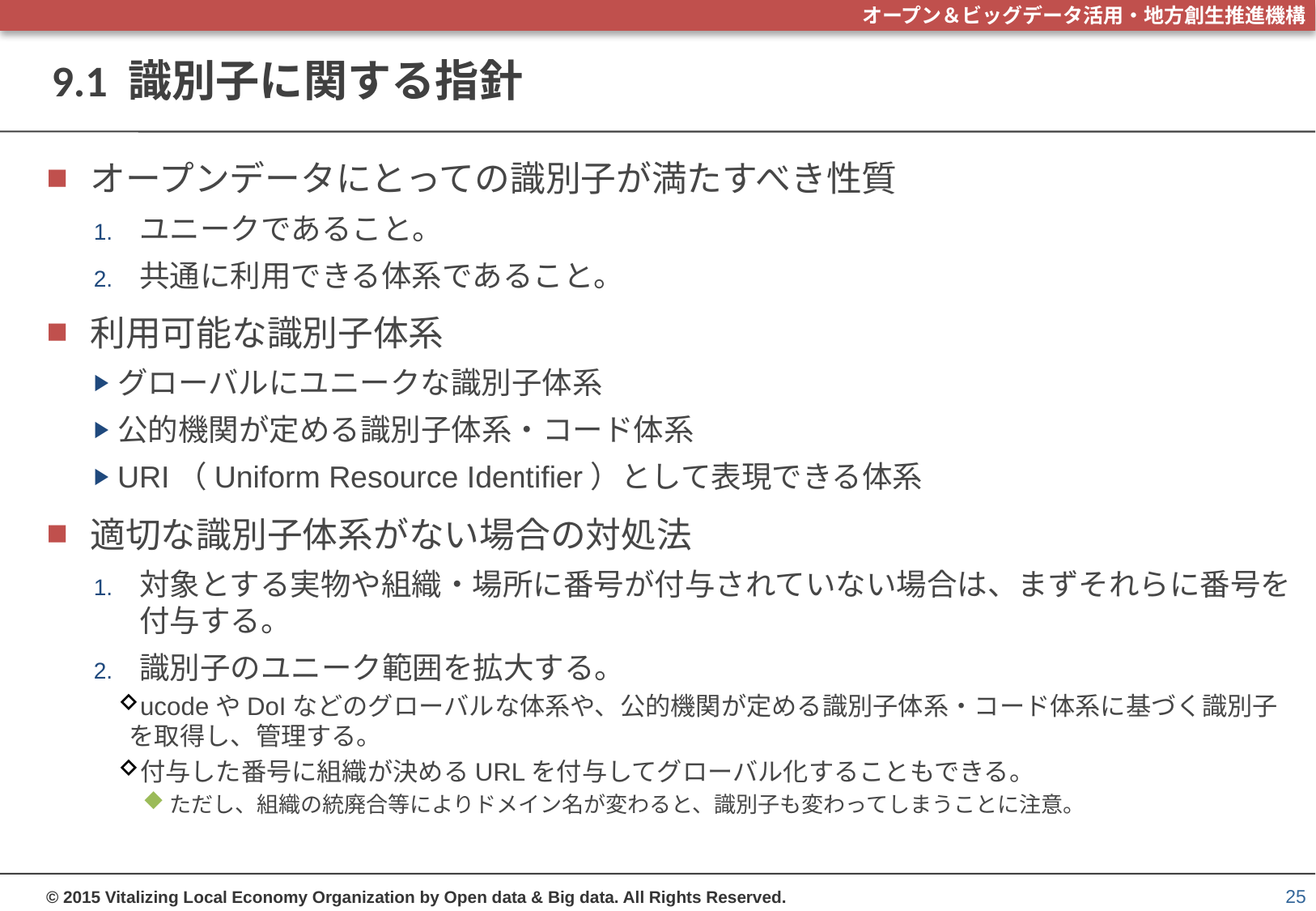

# 9.1 識別子に関する指針
オープンデータにとっての識別子が満たすべき性質
ユニークであること。
共通に利用できる体系であること。
利用可能な識別子体系
グローバルにユニークな識別子体系
公的機関が定める識別子体系・コード体系
URI（Uniform Resource Identifier）として表現できる体系
適切な識別子体系がない場合の対処法
対象とする実物や組織・場所に番号が付与されていない場合は、まずそれらに番号を付与する。
識別子のユニーク範囲を拡大する。
ucodeやDoIなどのグローバルな体系や、公的機関が定める識別子体系・コード体系に基づく識別子を取得し、管理する。
付与した番号に組織が決めるURLを付与してグローバル化することもできる。
ただし、組織の統廃合等によりドメイン名が変わると、識別子も変わってしまうことに注意。

25